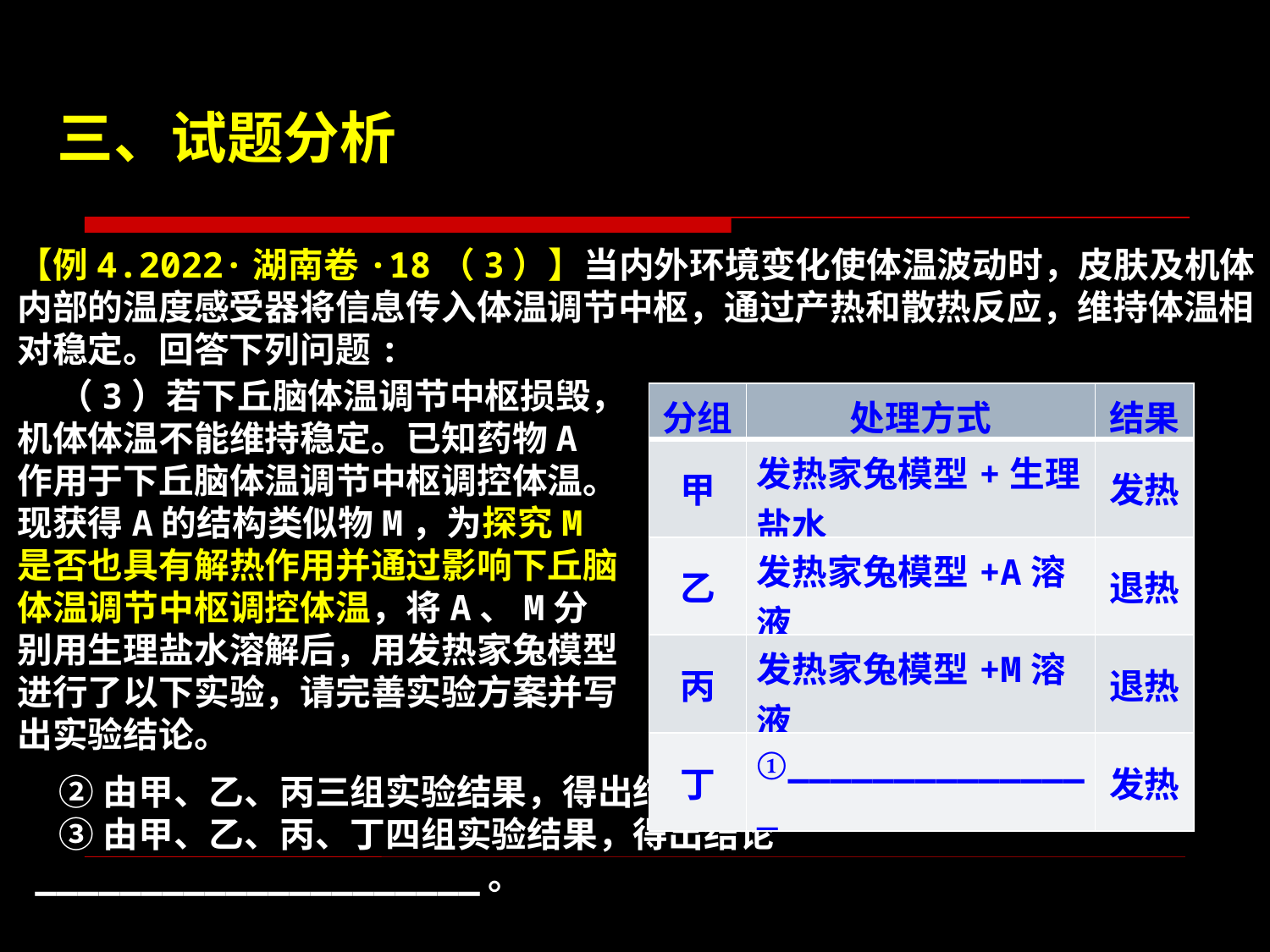

二、学会审题
三、试题分析
【例4.2022·湖南卷·18（3）】当内外环境变化使体温波动时，皮肤及机体内部的温度感受器将信息传入体温调节中枢，通过产热和散热反应，维持体温相对稳定。回答下列问题:
    （3）若下丘脑体温调节中枢损毁，机体体温不能维持稳定。已知药物A作用于下丘脑体温调节中枢调控体温。现获得A的结构类似物M，为探究M是否也具有解热作用并通过影响下丘脑体温调节中枢调控体温，将A、M分别用生理盐水溶解后，用发热家兔模型进行了以下实验，请完善实验方案并写出实验结论。
| 分组 | 处理方式 | 结果 |
| --- | --- | --- |
| 甲 | 发热家兔模型+生理盐水 | 发热 |
| 乙 | 发热家兔模型+A溶液 | 退热 |
| 丙 | 发热家兔模型+M溶液 | 退热 |
| 丁 | ①\_\_\_\_\_\_\_\_\_\_\_\_\_\_\_ | 发热 |
   ②由甲、乙、丙三组实验结果，得出结论_____________________。
   ③由甲、乙、丙、丁四组实验结果，得出结论_____________________。